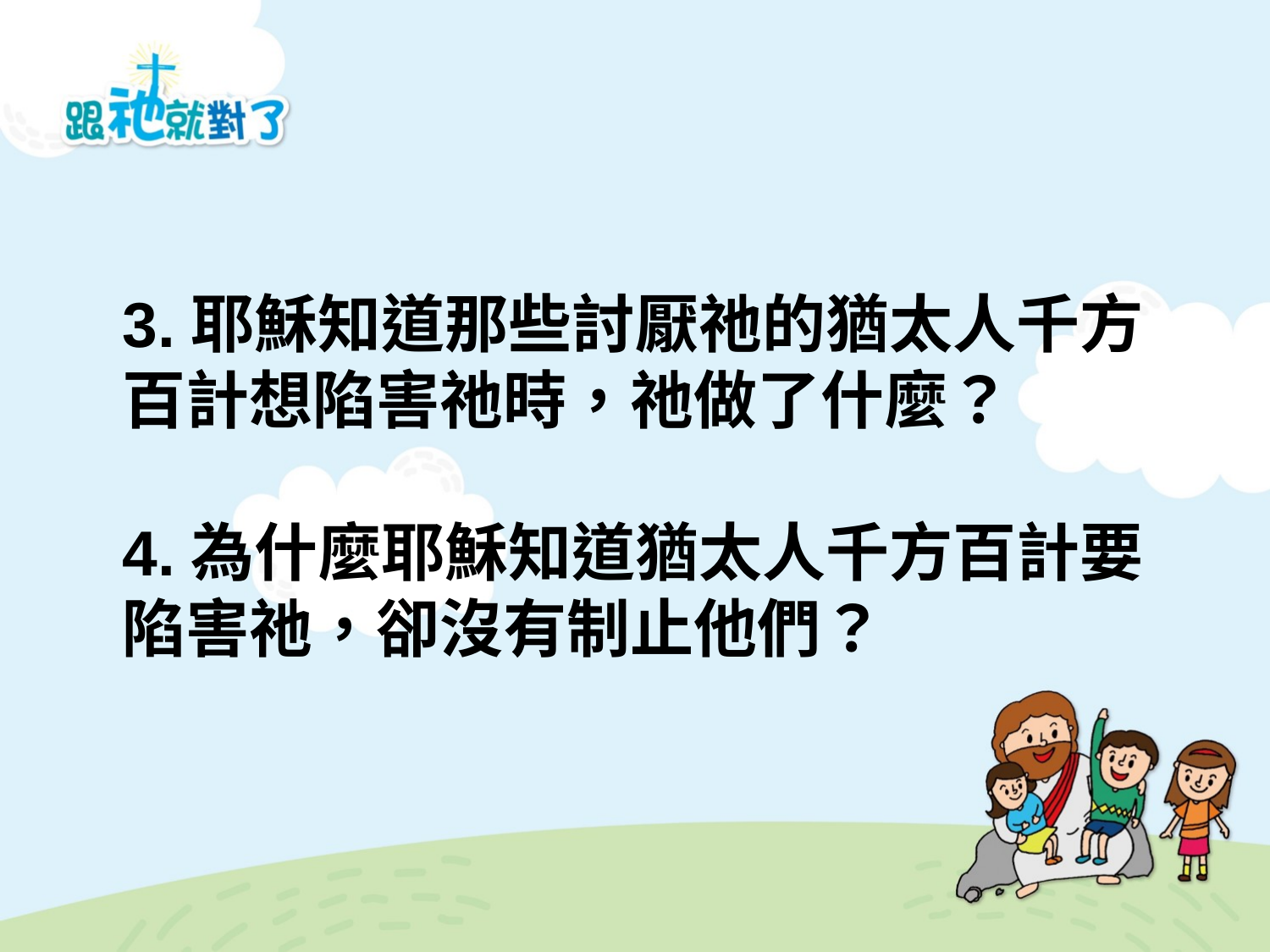

3.耶穌知道那些討厭祂的猶太人千方百計想陷害祂時，祂做了什麼？

4.為什麼耶穌知道猶太人千方百計要陷害祂，卻沒有制止他們？